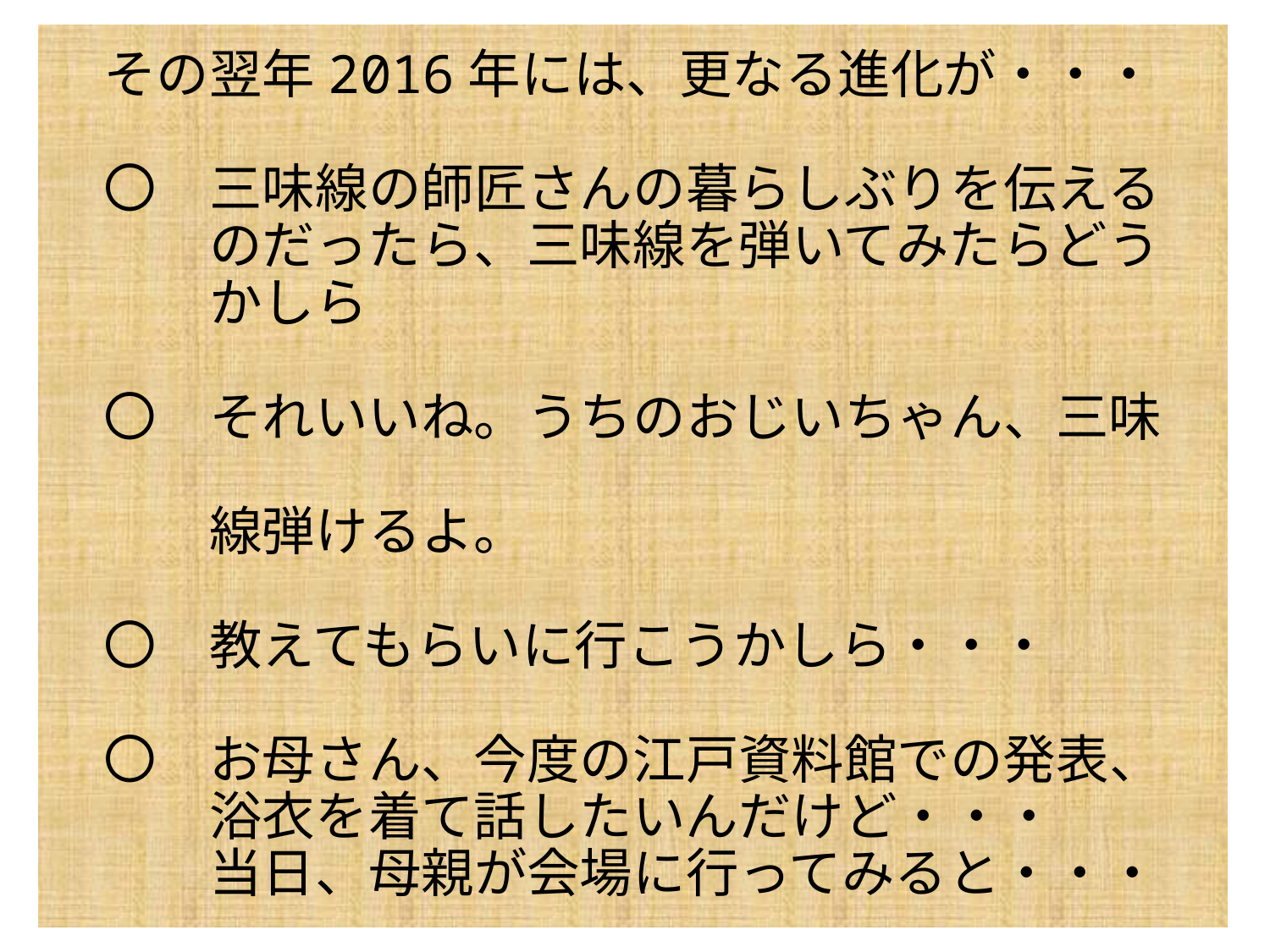

# その翌年2016年には、更なる進化が・・・ 　〇　三味線の師匠さんの暮らしぶりを伝える 　　　のだったら、三味線を弾いてみたらどう 　　　かしら 　 　〇　それいいね。うちのおじいちゃん、三味　 　　　線弾けるよ。 　〇　教えてもらいに行こうかしら・・・ 　〇　お母さん、今度の江戸資料館での発表、 　　　浴衣を着て話したいんだけど・・・ 　　　当日、母親が会場に行ってみると・・・